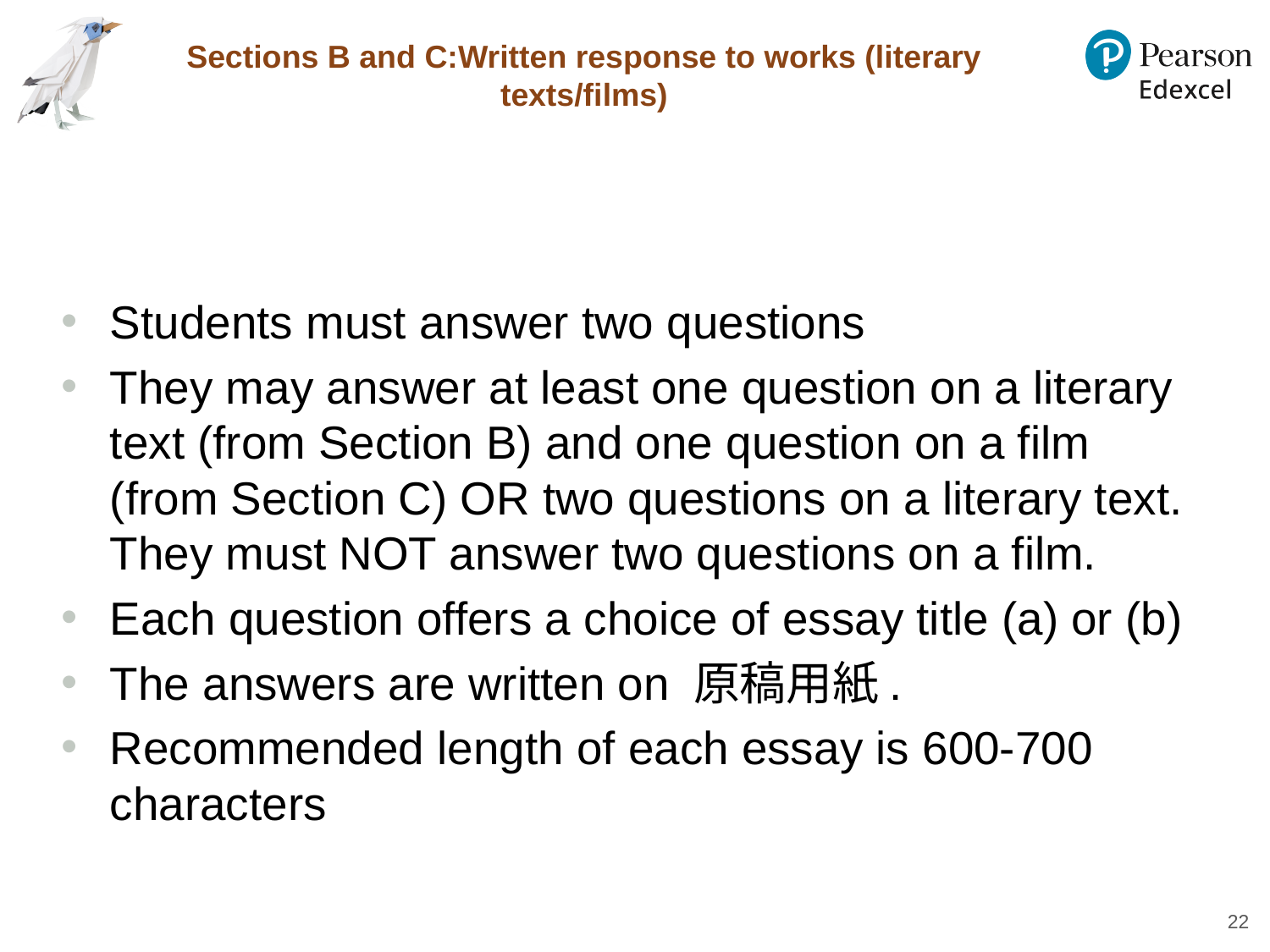

# Sections B and C:Written response to works (literary texts/films)
Students must answer two questions
They may answer at least one question on a literary text (from Section B) and one question on a film (from Section C) OR two questions on a literary text. They must NOT answer two questions on a film.
Each question offers a choice of essay title (a) or (b)
The answers are written on 原稿用紙.
Recommended length of each essay is 600-700 characters